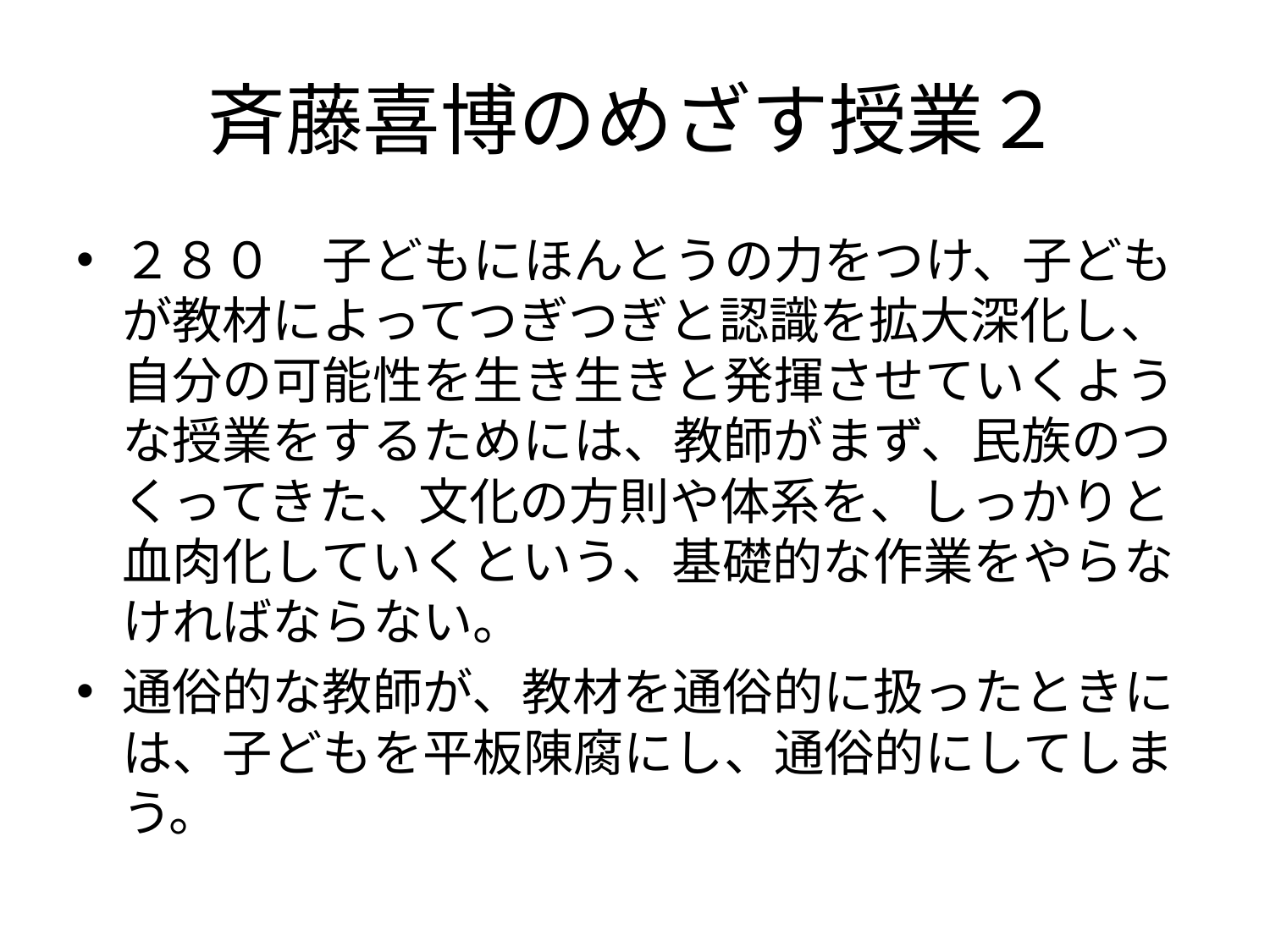

# 斉藤喜博のめざす授業２
２８０　子どもにほんとうの力をつけ、子どもが教材によってつぎつぎと認識を拡大深化し、自分の可能性を生き生きと発揮させていくような授業をするためには、教師がまず、民族のつくってきた、文化の方則や体系を、しっかりと血肉化していくという、基礎的な作業をやらなければならない。
通俗的な教師が、教材を通俗的に扱ったときには、子どもを平板陳腐にし、通俗的にしてしまう。